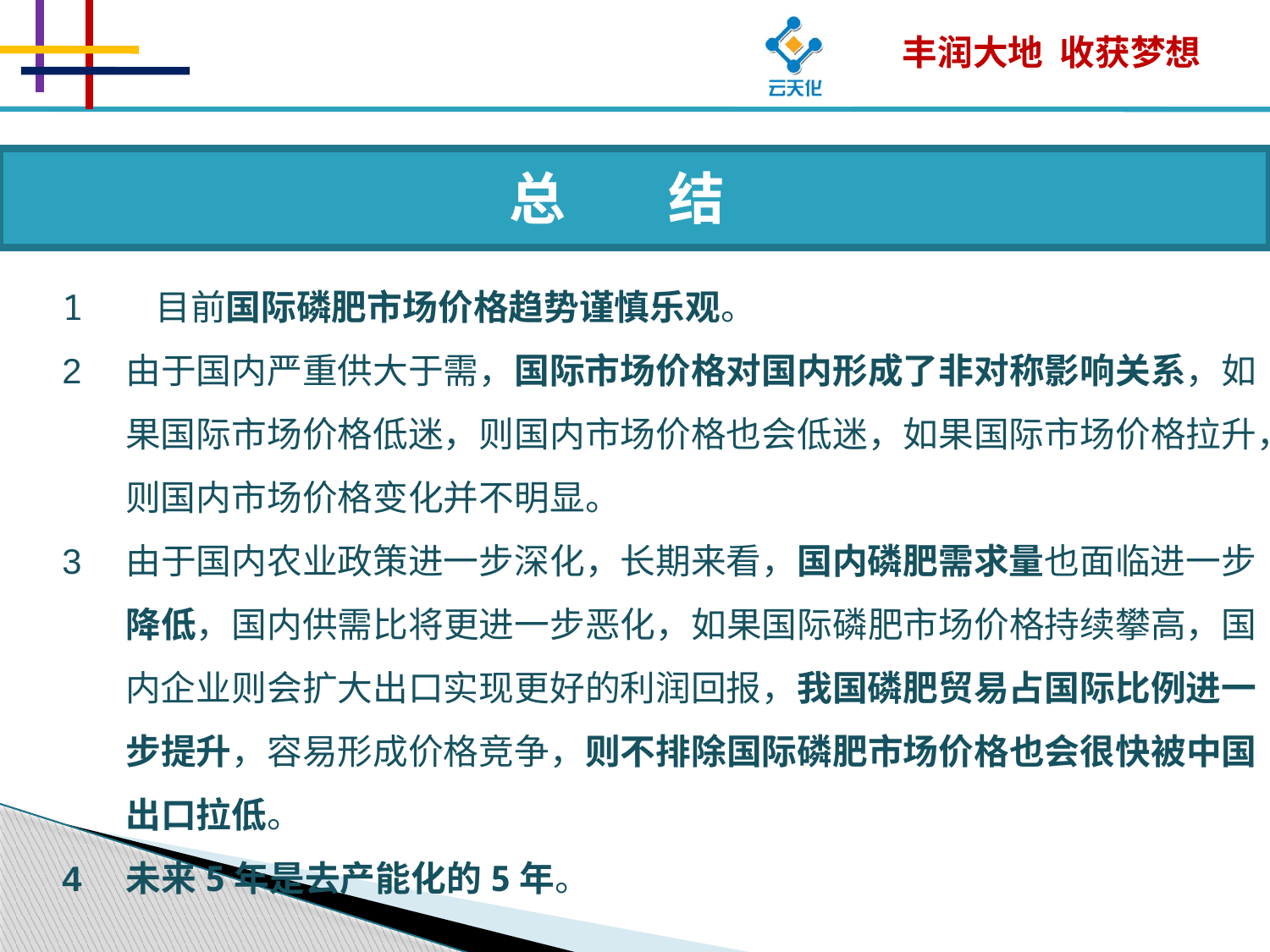

总        结
1   目前国际磷肥市场价格趋势谨慎乐观。
由于国内严重供大于需，国际市场价格对国内形成了非对称影响关系，如果国际市场价格低迷，则国内市场价格也会低迷，如果国际市场价格拉升，则国内市场价格变化并不明显。
由于国内农业政策进一步深化，长期来看，国内磷肥需求量也面临进一步降低，国内供需比将更进一步恶化，如果国际磷肥市场价格持续攀高，国内企业则会扩大出口实现更好的利润回报，我国磷肥贸易占国际比例进一步提升，容易形成价格竞争，则不排除国际磷肥市场价格也会很快被中国出口拉低。
未来5年是去产能化的5年。